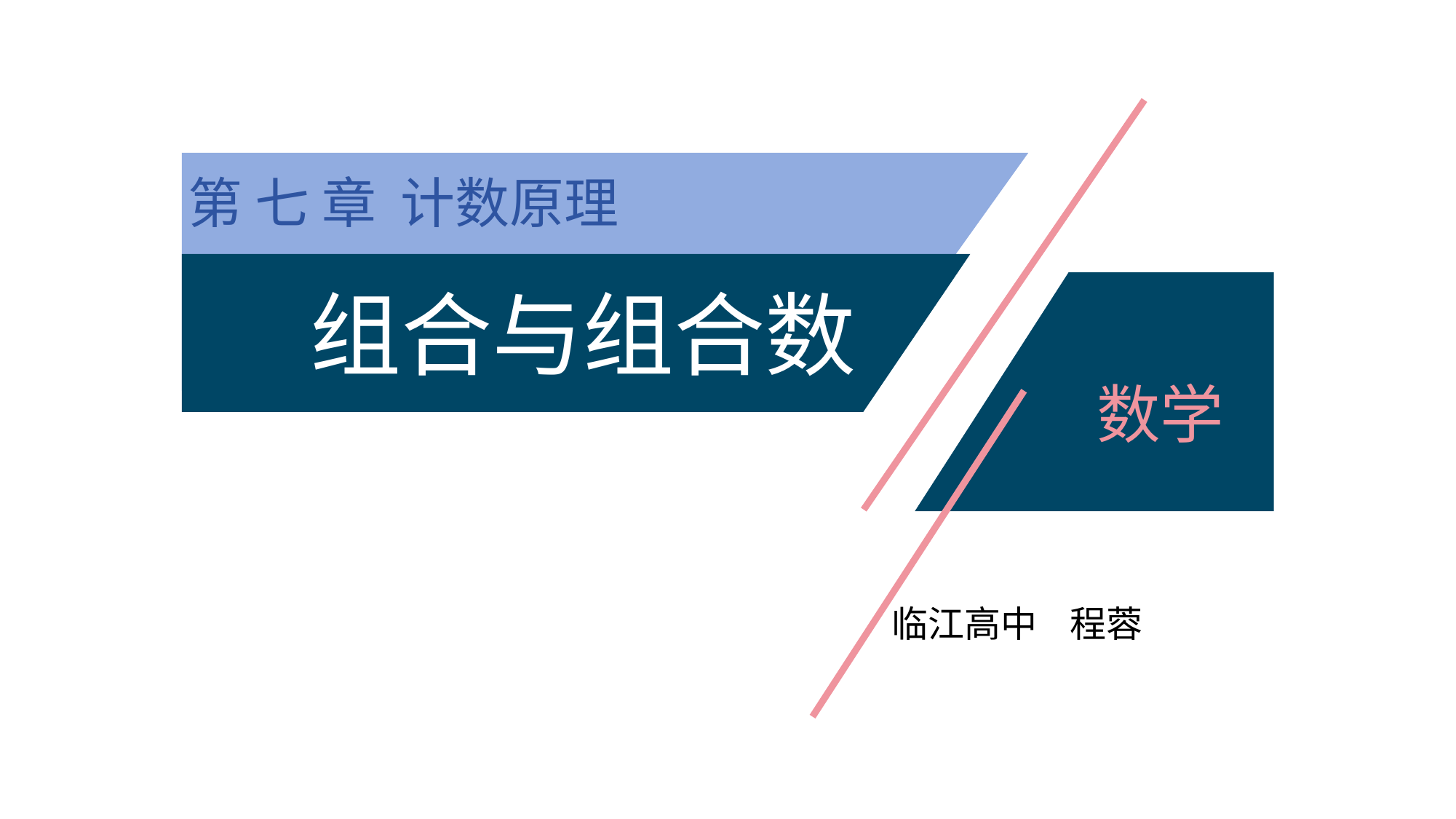

# 第 七 章  计数原理

组合与组合数
数学
临江高中    程蓉